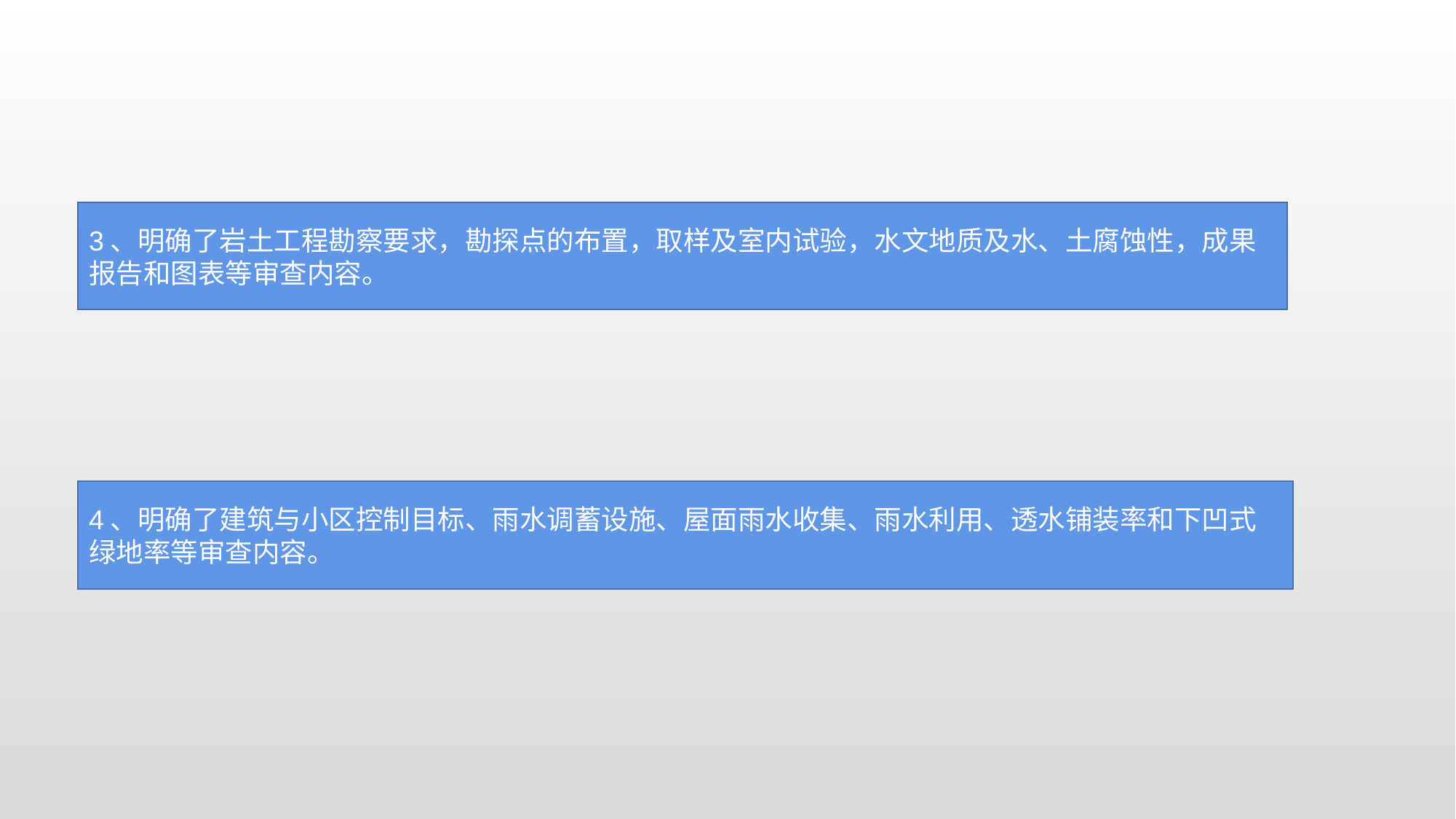

3、明确了岩土工程勘察要求，勘探点的布置，取样及室内试验，水文地质及水、土腐蚀性，成果报告和图表等审查内容。
4、明确了建筑与小区控制目标、雨水调蓄设施、屋面雨水收集、雨水利用、透水铺装率和下凹式绿地率等审查内容。